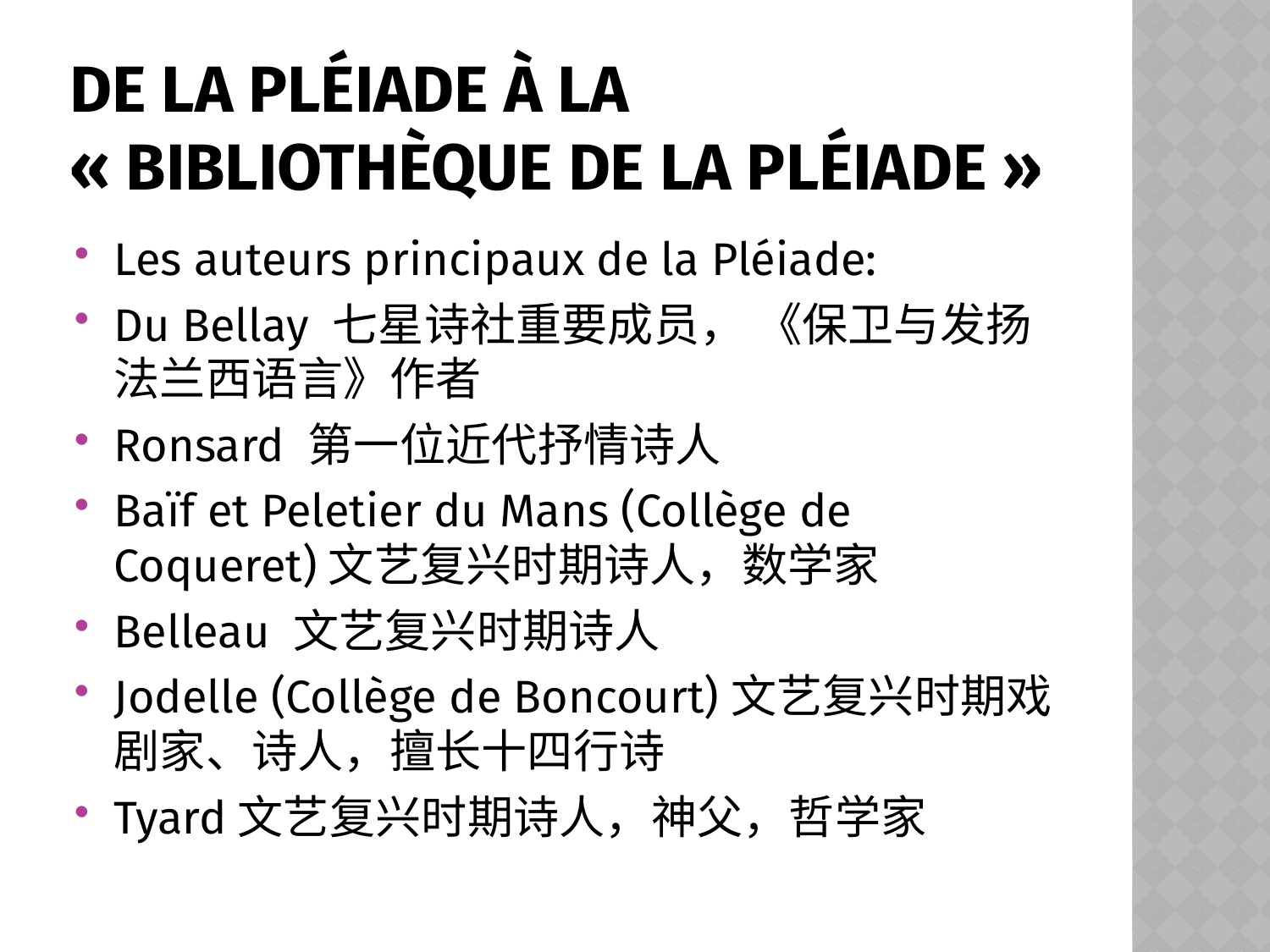

# De la Pléiade à la « Bibliothèque de la Pléiade »
Les auteurs principaux de la Pléiade:
Du Bellay 七星诗社重要成员， 《保卫与发扬法兰西语言》作者
Ronsard 第一位近代抒情诗人
Baïf et Peletier du Mans (Collège de Coqueret)文艺复兴时期诗人，数学家
Belleau 文艺复兴时期诗人
Jodelle (Collège de Boncourt)文艺复兴时期戏剧家、诗人，擅长十四行诗
Tyard文艺复兴时期诗人，神父，哲学家